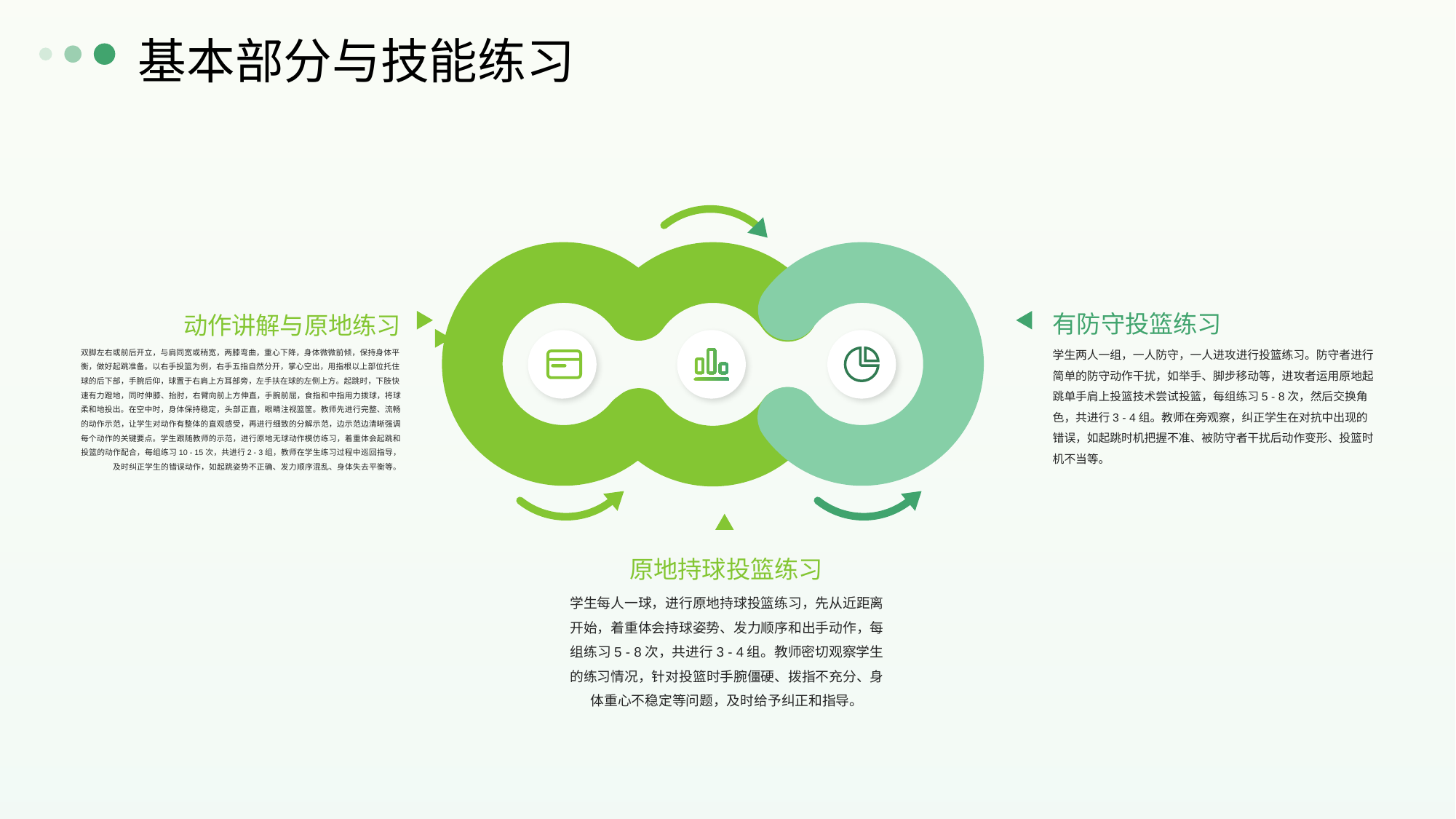

基本部分与技能练习

有防守投篮练习
动作讲解与原地练习

学生两人一组，一人防守，一人进攻进行投篮练习。防守者进行简单的防守动作干扰，如举手、脚步移动等，进攻者运用原地起跳单手肩上投篮技术尝试投篮，每组练习5 - 8次，然后交换角色，共进行3 - 4组。教师在旁观察，纠正学生在对抗中出现的错误，如起跳时机把握不准、被防守者干扰后动作变形、投篮时机不当等。
双脚左右或前后开立，与肩同宽或稍宽，两膝弯曲，重心下降，身体微微前倾，保持身体平衡，做好起跳准备。以右手投篮为例，右手五指自然分开，掌心空出，用指根以上部位托住球的后下部，手腕后仰，球置于右肩上方耳部旁，左手扶在球的左侧上方。起跳时，下肢快速有力蹬地，同时伸膝、抬肘，右臂向前上方伸直，手腕前屈，食指和中指用力拨球，将球柔和地投出。在空中时，身体保持稳定，头部正直，眼睛注视篮筐。教师先进行完整、流畅的动作示范，让学生对动作有整体的直观感受，再进行细致的分解示范，边示范边清晰强调每个动作的关键要点。学生跟随教师的示范，进行原地无球动作模仿练习，着重体会起跳和投篮的动作配合，每组练习10 - 15次，共进行2 - 3组，教师在学生练习过程中巡回指导，及时纠正学生的错误动作，如起跳姿势不正确、发力顺序混乱、身体失去平衡等。

原地持球投篮练习
学生每人一球，进行原地持球投篮练习，先从近距离开始，着重体会持球姿势、发力顺序和出手动作，每组练习5 - 8次，共进行3 - 4组。教师密切观察学生的练习情况，针对投篮时手腕僵硬、拨指不充分、身体重心不稳定等问题，及时给予纠正和指导。